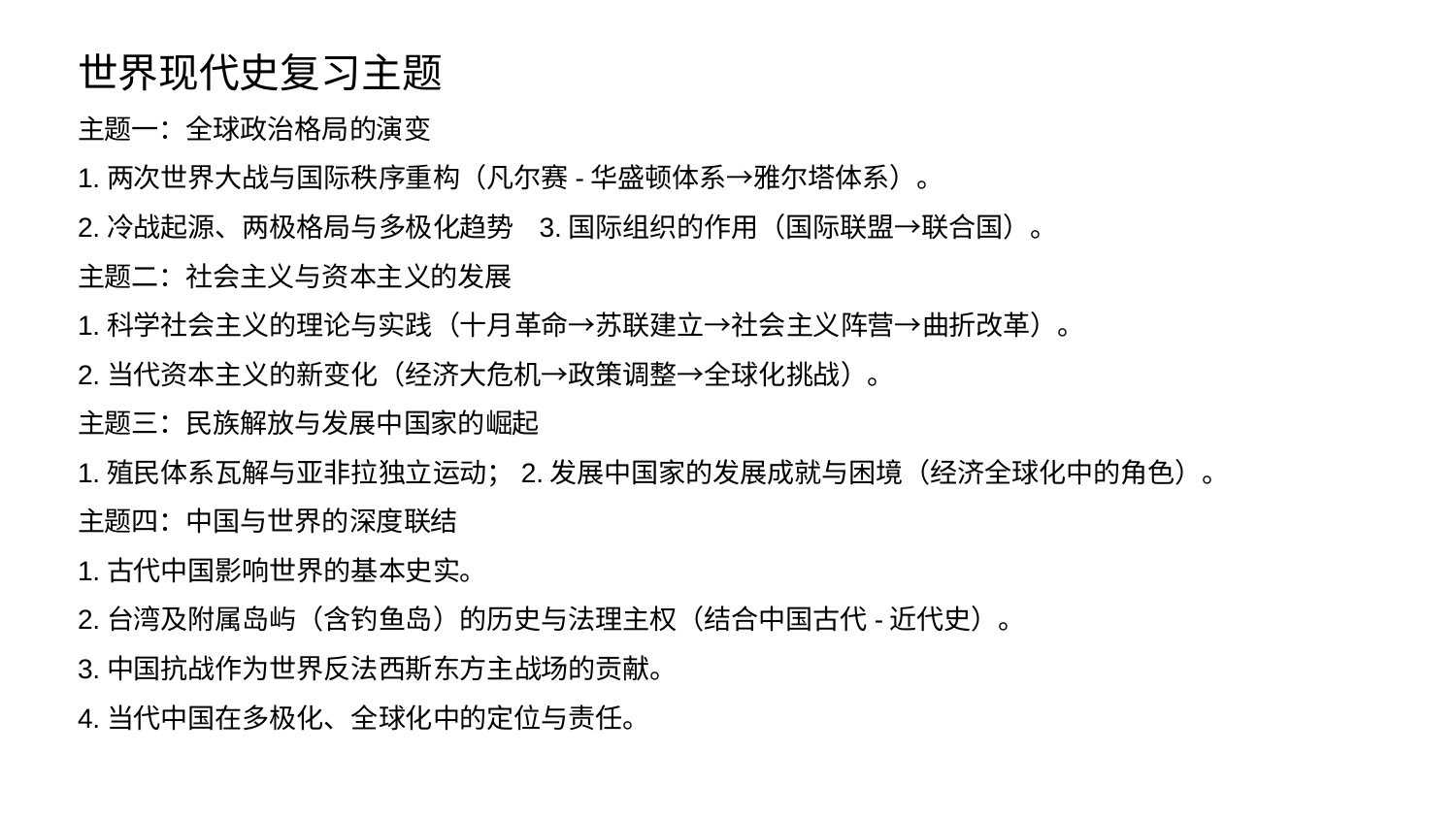

世界现代史复习主题
主题一：全球政治格局的演变
1.两次世界大战与国际秩序重构（凡尔赛-华盛顿体系→雅尔塔体系）。
2.冷战起源、两极格局与多极化趋势   3.国际组织的作用（国际联盟→联合国）。
主题二：社会主义与资本主义的发展
1.科学社会主义的理论与实践（十月革命→苏联建立→社会主义阵营→曲折改革）。
2.当代资本主义的新变化（经济大危机→政策调整→全球化挑战）。
主题三：民族解放与发展中国家的崛起
1.殖民体系瓦解与亚非拉独立运动；2.发展中国家的发展成就与困境（经济全球化中的角色）。
主题四：中国与世界的深度联结
1.古代中国影响世界的基本史实。
2.台湾及附属岛屿（含钓鱼岛）的历史与法理主权（结合中国古代-近代史）。
3.中国抗战作为世界反法西斯东方主战场的贡献。
4.当代中国在多极化、全球化中的定位与责任。